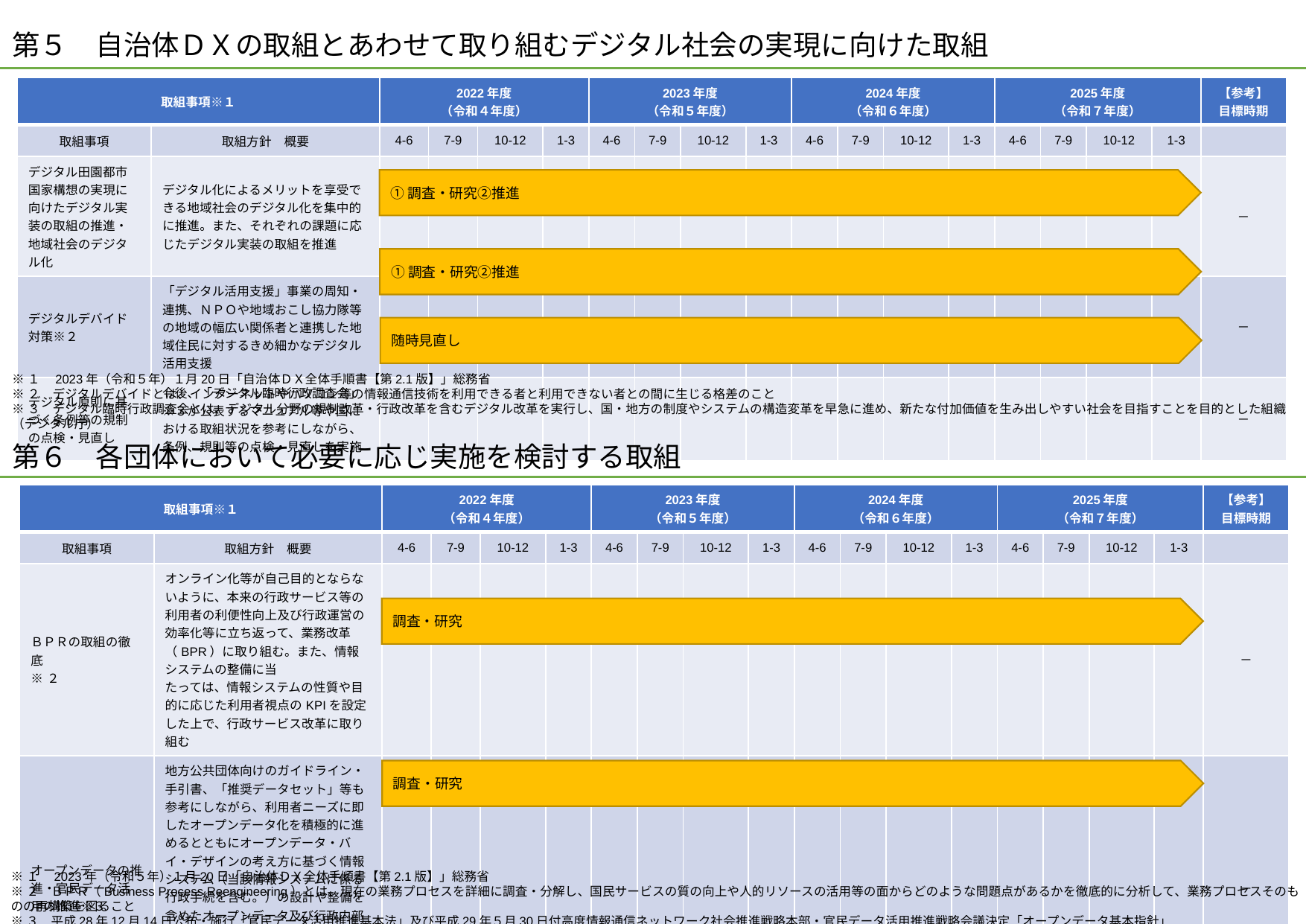

第５　自治体ＤＸの取組とあわせて取り組むデジタル社会の実現に向けた取組
| 取組事項※１ |  | 2022年度 （令和４年度） |  |  |  | 2023年度 （令和５年度） |  |  |  | 2024年度 （令和６年度） |  |  |  | 2025年度 （令和７年度） |  |  |  | 【参考】 目標時期 |
| --- | --- | --- | --- | --- | --- | --- | --- | --- | --- | --- | --- | --- | --- | --- | --- | --- | --- | --- |
| 取組事項 | 取組方針　概要 | 4-6 | 7-9 | 10-12 | 1-3 | 4-6 | 7-9 | 10-12 | 1-3 | 4-6 | 7-9 | 10-12 | 1-3 | 4-6 | 7-9 | 10-12 | 1-3 |  |
| デジタル田園都市国家構想の実現に向けたデジタル実装の取組の推進・地域社会のデジタル化 | デジタル化によるメリットを享受できる地域社会のデジタル化を集中的に推進。また、それぞれの課題に応じたデジタル実装の取組を推進 |  |  |  |  |  |  |  |  |  |  |  |  |  |  |  |  | ─ |
| デジタルデバイド 対策※２ | 「デジタル活用支援」事業の周知・連携、ＮＰＯや地域おこし協力隊等の地域の幅広い関係者と連携した地域住民に対するきめ細かなデジタル活用支援 |  |  |  |  |  |  |  |  |  |  |  |  |  |  |  |  | ─ |
| デジタル原則に基づく条例等の規制の点検・見直し | 今後、「デジタル臨時行政調査会」※３が公表するマニュアル等や国における取組状況を参考にしながら、条例、規則等の点検・見直しを実施 |  |  |  |  |  |  |  |  |  |  |  |  |  |  |  |  | ─ |

①調査・研究②推進

①調査・研究②推進

随時見直し
※１　2023年（令和５年）１月20日「自治体ＤＸ全体手順書【第2.1版】」総務省
※２　デジタルデバイドとは、インターネットやパソコン等の情報通信技術を利用できる者と利用できない者との間に生じる格差のこと
※３　デジタル臨時行政調査会とは、デジタル分野の規制改革・行政改革を含むデジタル改革を実行し、国・地方の制度やシステムの構造変革を早急に進め、新たな付加価値を生み出しやすい社会を目指すことを目的とした組織（デジタル庁）
第６　各団体において必要に応じ実施を検討する取組
| 取組事項※１ |  | 2022年度 （令和４年度） |  |  |  | 2023年度 （令和５年度） |  |  |  | 2024年度 （令和６年度） |  |  |  | 2025年度 （令和７年度） |  |  |  | 【参考】 目標時期 |
| --- | --- | --- | --- | --- | --- | --- | --- | --- | --- | --- | --- | --- | --- | --- | --- | --- | --- | --- |
| 取組事項 | 取組方針　概要 | 4-6 | 7-9 | 10-12 | 1-3 | 4-6 | 7-9 | 10-12 | 1-3 | 4-6 | 7-9 | 10-12 | 1-3 | 4-6 | 7-9 | 10-12 | 1-3 |  |
| ＢＰＲの取組の徹底 ※２ | オンライン化等が自己目的とならないように、本来の行政サービス等の利用者の利便性向上及び行政運営の効率化等に立ち返って、業務改革（BPR）に取り組む。また、情報システムの整備に当 たっては、情報システムの性質や目的に応じた利用者視点のKPIを設定した上で、行政サービス改革に取り組む |  |  |  |  |  |  |  |  |  |  |  |  |  |  |  |  | ─ |
| オープンデータの推進・官民データ活用の推進※３ | 地方公共団体向けのガイドライン・手引書、「推奨データセット」等も参考にしながら、利用者ニーズに即したオープンデータ化を積極的に進めるとともにオープンデータ・バイ・デザインの考え方に基づく情報システム（当該情報システムに係る行政手続を含む。）の設計や整備を含めたオープンデータ及び行政内部でのデータ活用を推進。オープンデータに既に取り組んでいる地方公共団体においては、令和４年度中に、オープンデータの取組の質を測る指標を策定・公開 |  |  |  |  |  |  |  |  |  |  |  |  |  |  |  |  | ─ |

調査・研究

調査・研究
※１　2023年（令和５年）１月20日「自治体ＤＸ全体手順書【第2.1版】」総務省
※２　ＢＰＲ（Business Process Reengineering）とは、現在の業務プロセスを詳細に調査・分解し、国民サービスの質の向上や人的リソースの活用等の面からどのような問題点があるかを徹底的に分析して、業務プロセスそのものの再構築を図ること
※３　平成28年12月14日公布・施行「官民データ活用推進基本法」及び平成29年５月30日付高度情報通信ネットワーク社会推進戦略本部・官民データ活用推進戦略会議決定「オープンデータ基本指針」
7